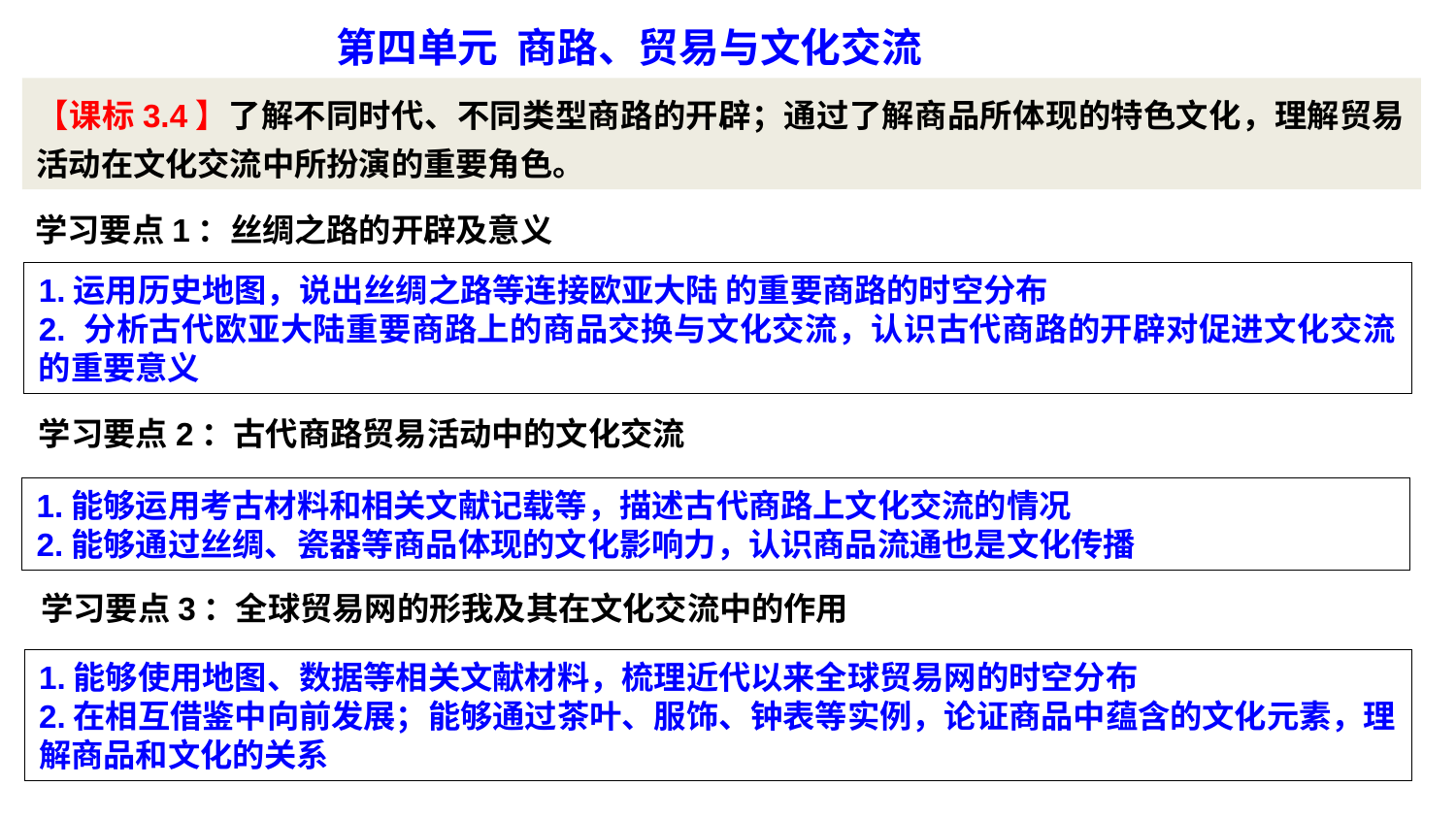

第四单元  商路、贸易与文化交流
【课标3.4】了解不同时代、不同类型商路的开辟；通过了解商品所体现的特色文化，理解贸易活动在文化交流中所扮演的重要角色。
学习要点1：丝绸之路的开辟及意义
1.运用历史地图，说出丝绸之路等连接欧亚大陆 的重要商路的时空分布
2. 分析古代欧亚大陆重要商路上的商品交换与文化交流，认识古代商路的开辟对促进文化交流的重要意义
学习要点2：古代商路贸易活动中的文化交流
1.能够运用考古材料和相关文献记载等，描述古代商路上文化交流的情况
2.能够通过丝绸、瓷器等商品体现的文化影响力，认识商品流通也是文化传播
学习要点3：全球贸易网的形我及其在文化交流中的作用
1.能够使用地图、数据等相关文献材料，梳理近代以来全球贸易网的时空分布
2.在相互借鉴中向前发展；能够通过茶叶、服饰、钟表等实例，论证商品中蕴含的文化元素，理解商品和文化的关系